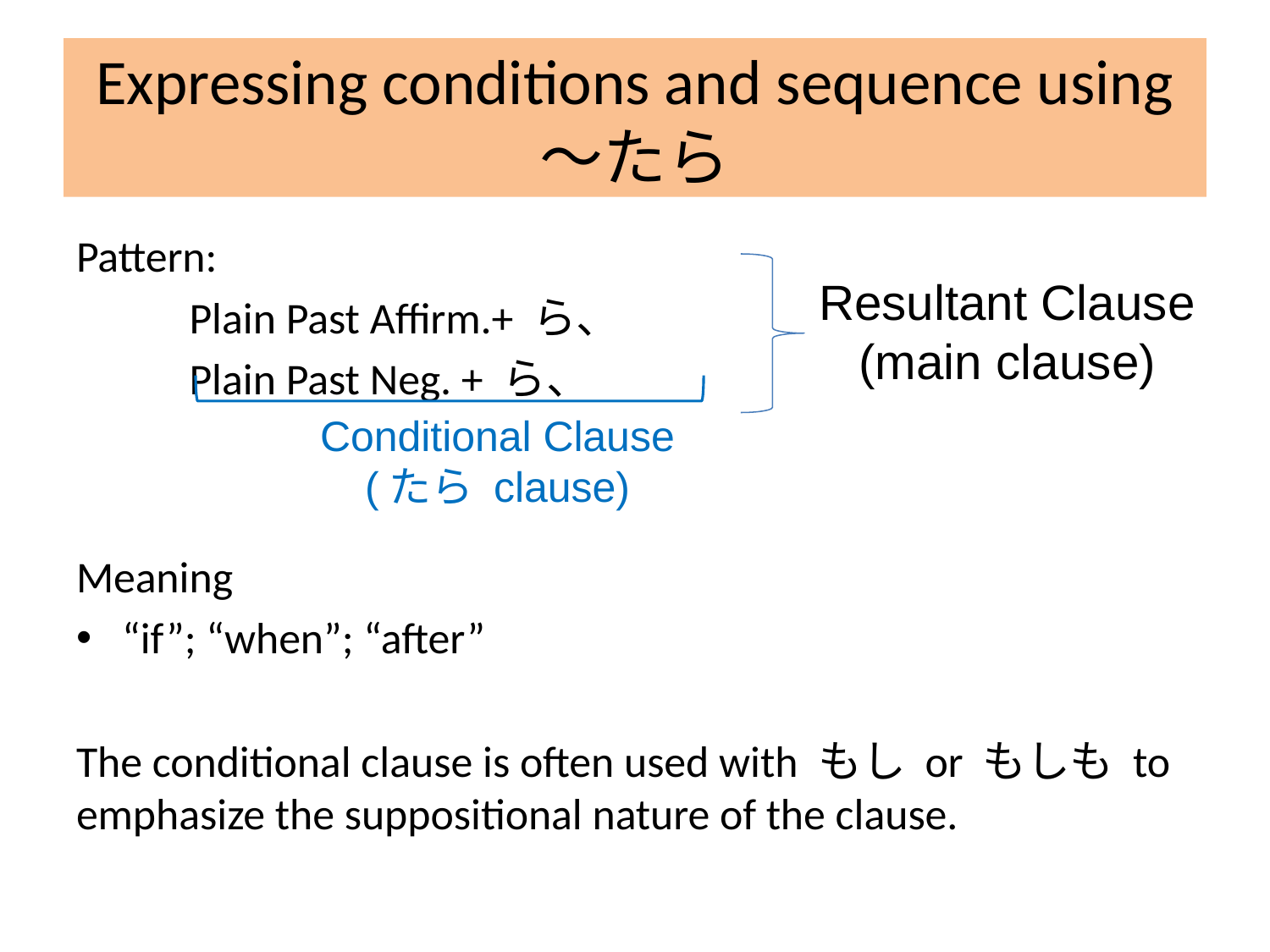

# Expressing conditions and sequence using ～たら

Pattern:
	Plain Past Affirm.+ ら、
	Plain Past Neg. + ら、

Meaning
“if”; “when”; “after”

The conditional clause is often used with もし or もしも to emphasize the suppositional nature of the clause.

Resultant Clause
(main clause)
Conditional Clause
(たら clause)